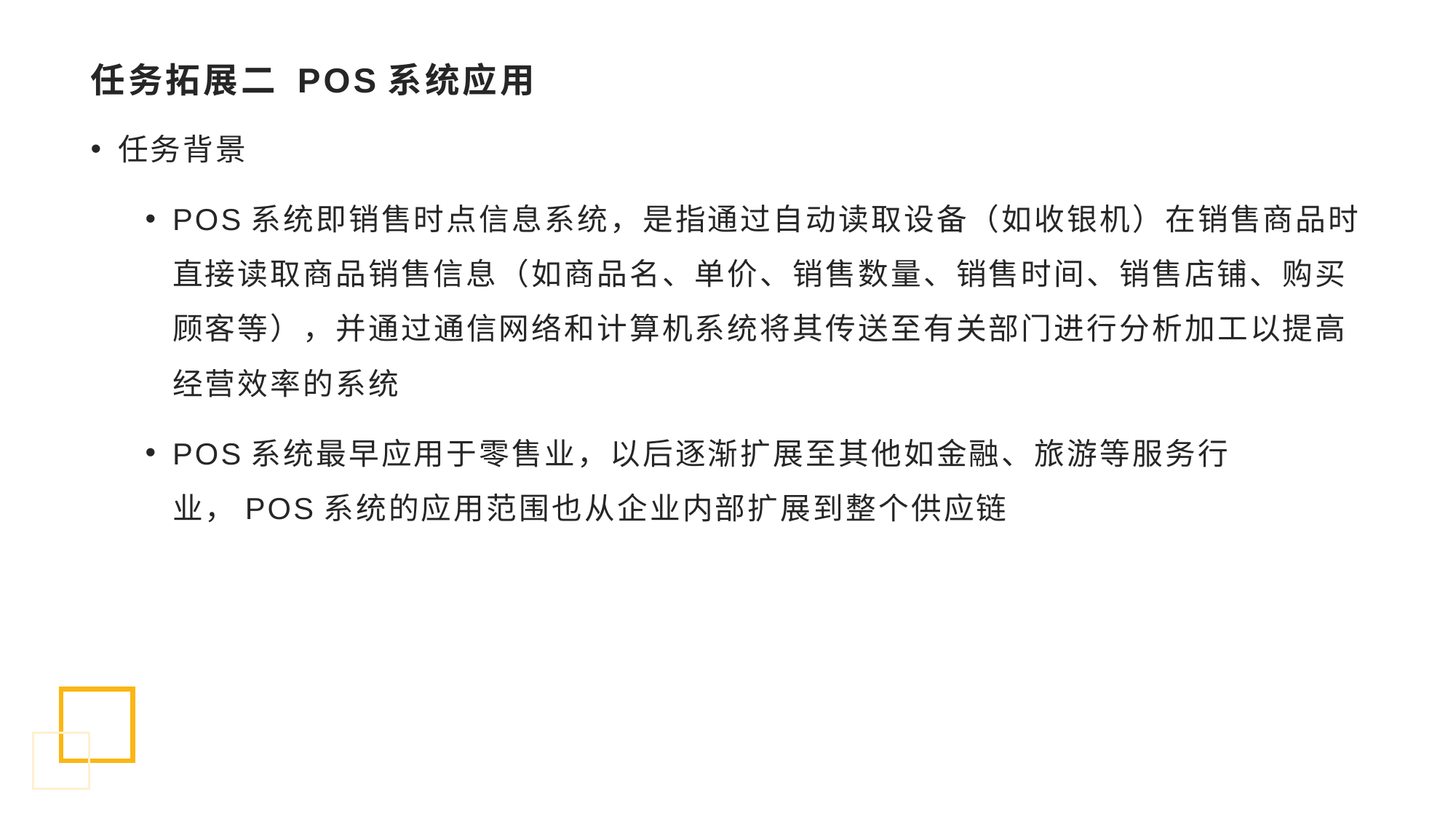

# 任务拓展二 POS系统应用
任务背景
POS系统即销售时点信息系统，是指通过自动读取设备（如收银机）在销售商品时直接读取商品销售信息（如商品名、单价、销售数量、销售时间、销售店铺、购买顾客等），并通过通信网络和计算机系统将其传送至有关部门进行分析加工以提高经营效率的系统
POS系统最早应用于零售业，以后逐渐扩展至其他如金融、旅游等服务行业，POS系统的应用范围也从企业内部扩展到整个供应链